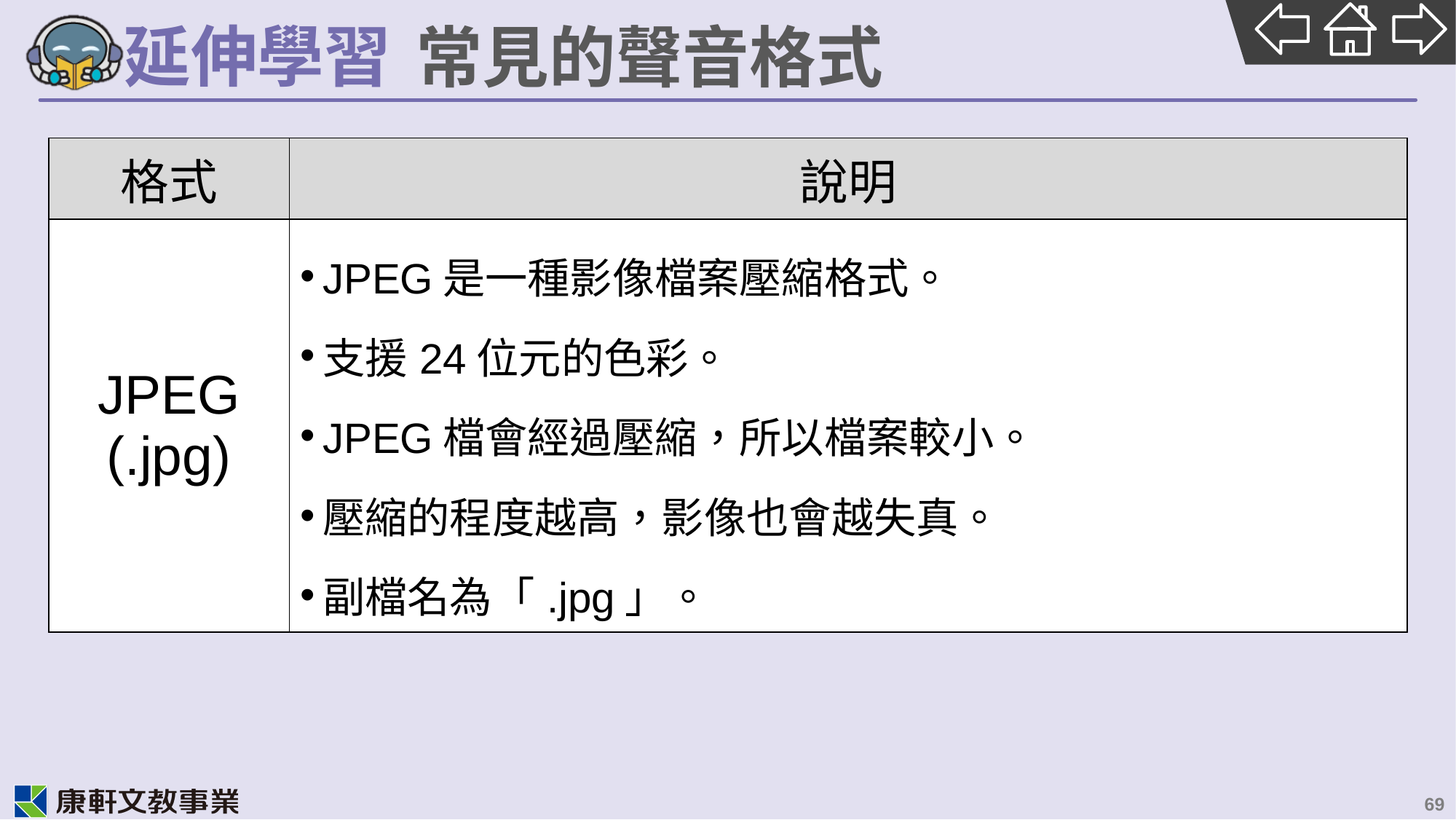

# 常見的聲音格式
| 格式 | 說明 |
| --- | --- |
| JPEG (.jpg) | JPEG是一種影像檔案壓縮格式。 支援24位元的色彩。 JPEG檔會經過壓縮，所以檔案較小。 壓縮的程度越高，影像也會越失真。 副檔名為「.jpg」。 |
69